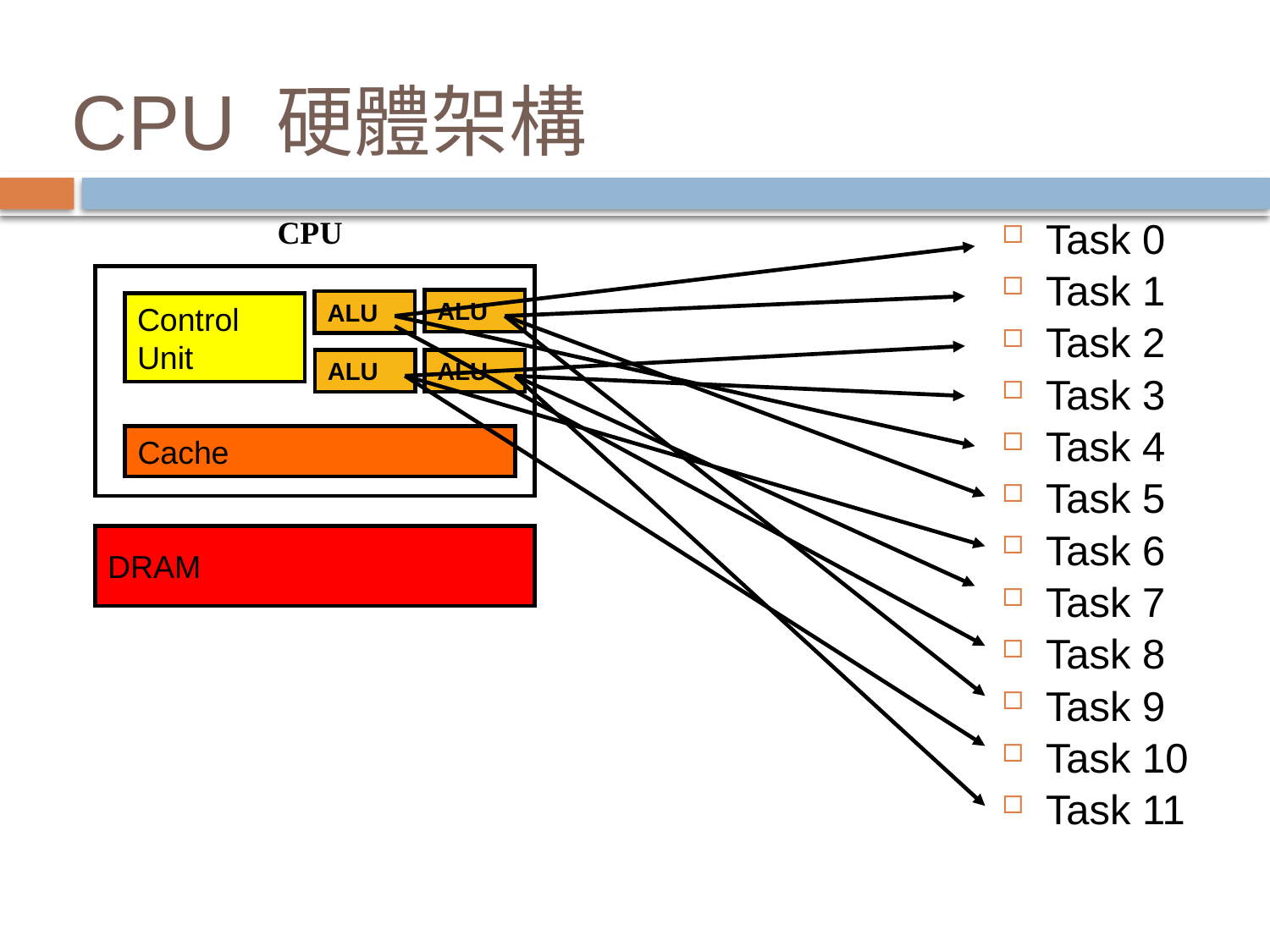

# CPU 硬體架構
CPU
Task 0
Task 1
Task 2
Task 3
Task 4
Task 5
Task 6
Task 7
Task 8
Task 9
Task 10
Task 11

ALU
ALU
Control Unit

ALU
ALU

Cache
DRAM